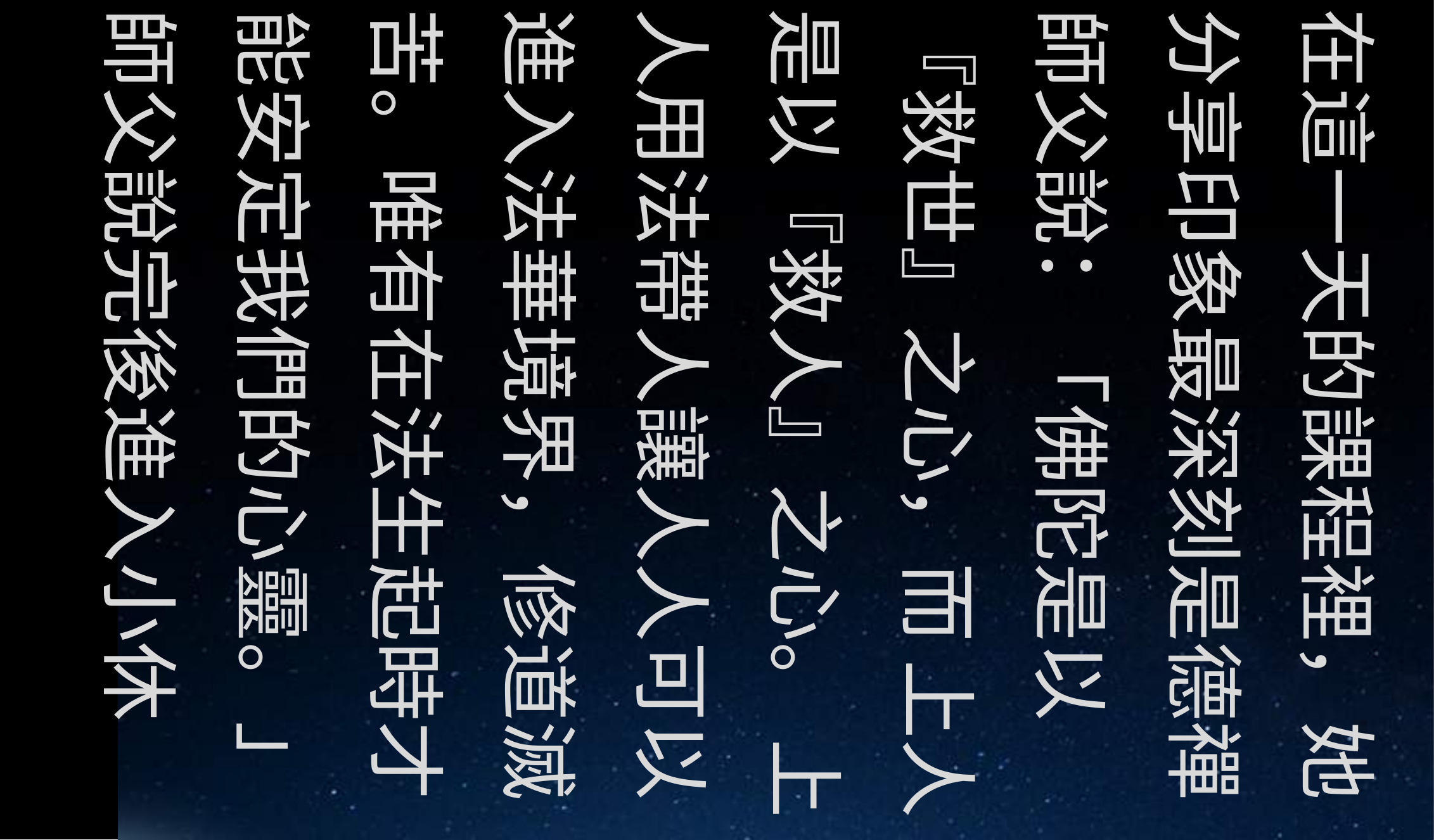

在這一天的課程裡，她分享印象最深刻是德禪師父說：「佛陀是以『救世』之心，而 上人是以『救人』之心。 上人用法帶人讓人人可以進入法華境界，修道滅苦。唯有在法生起時才能安定我們的心靈。」師父說完後進入小休